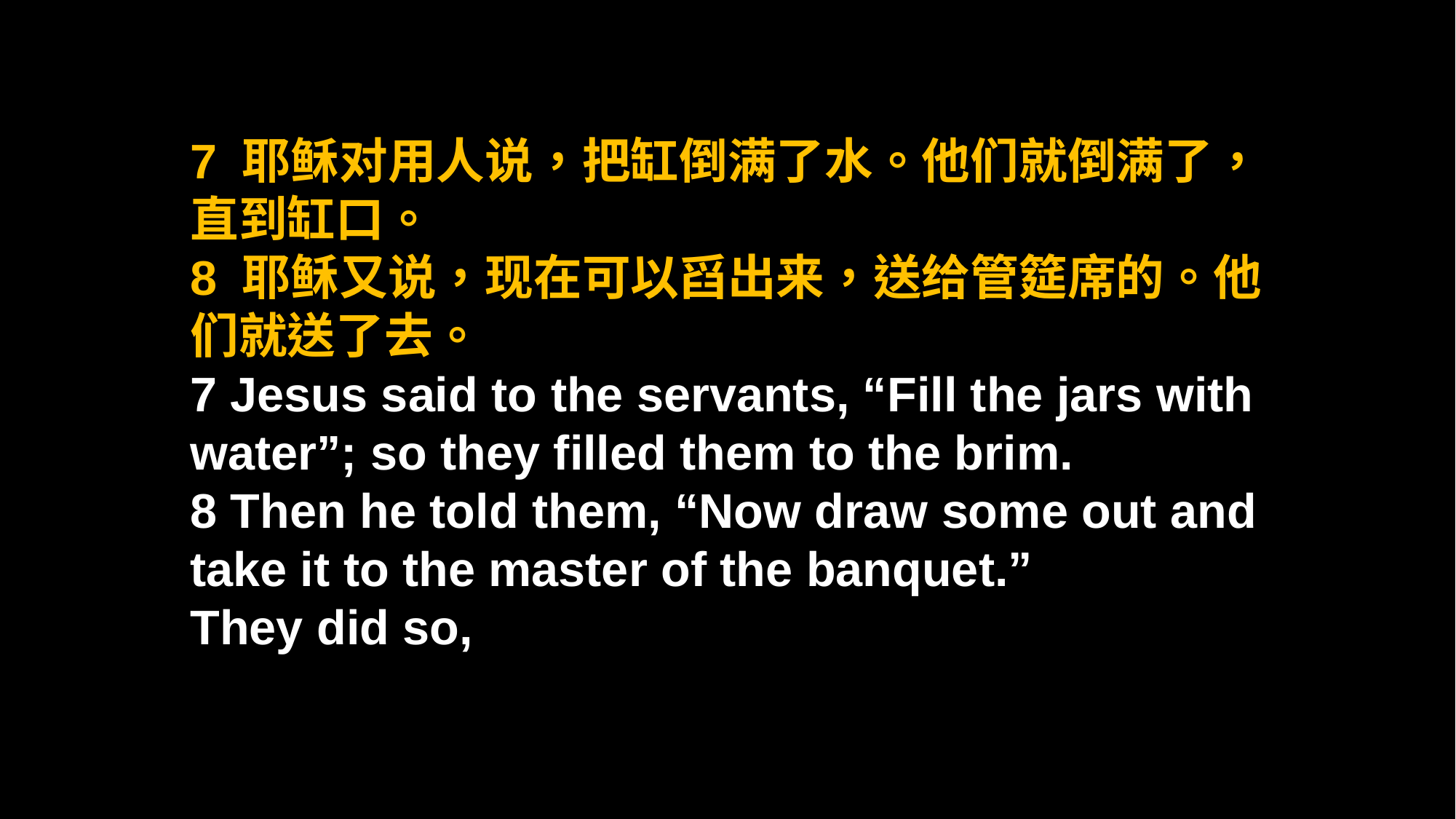

7 耶稣对用人说，把缸倒满了水。他们就倒满了，直到缸口。
8 耶稣又说，现在可以舀出来，送给管筵席的。他们就送了去。
7 Jesus said to the servants, “Fill the jars with water”; so they filled them to the brim.
8 Then he told them, “Now draw some out and take it to the master of the banquet.”
They did so,